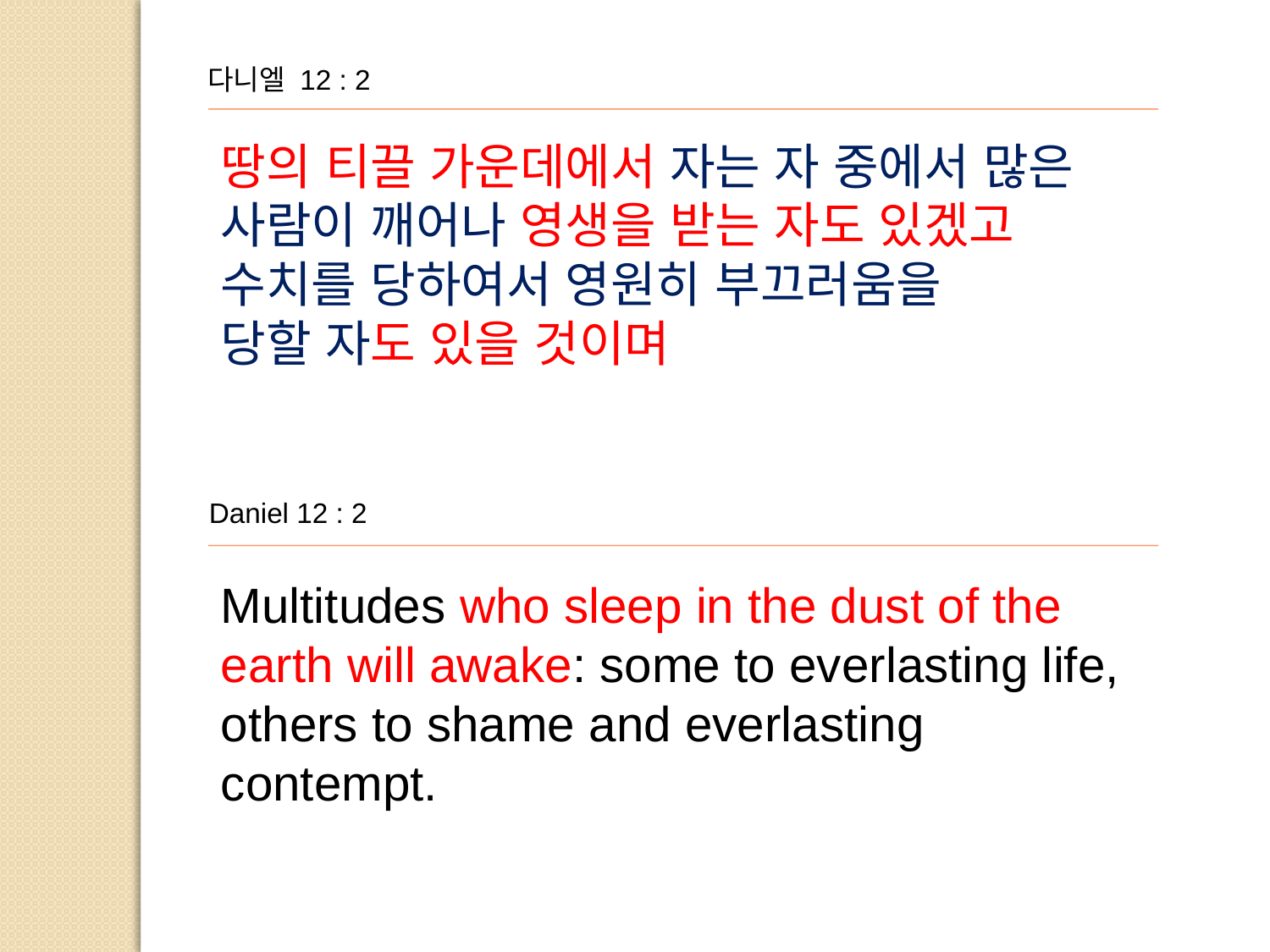

다니엘 12 : 2

땅의 티끌 가운데에서 자는 자 중에서 많은 사람이 깨어나 영생을 받는 자도 있겠고 수치를 당하여서 영원히 부끄러움을
당할 자도 있을 것이며
Daniel 12 : 2

Multitudes who sleep in the dust of the earth will awake: some to everlasting life, others to shame and everlasting
contempt.